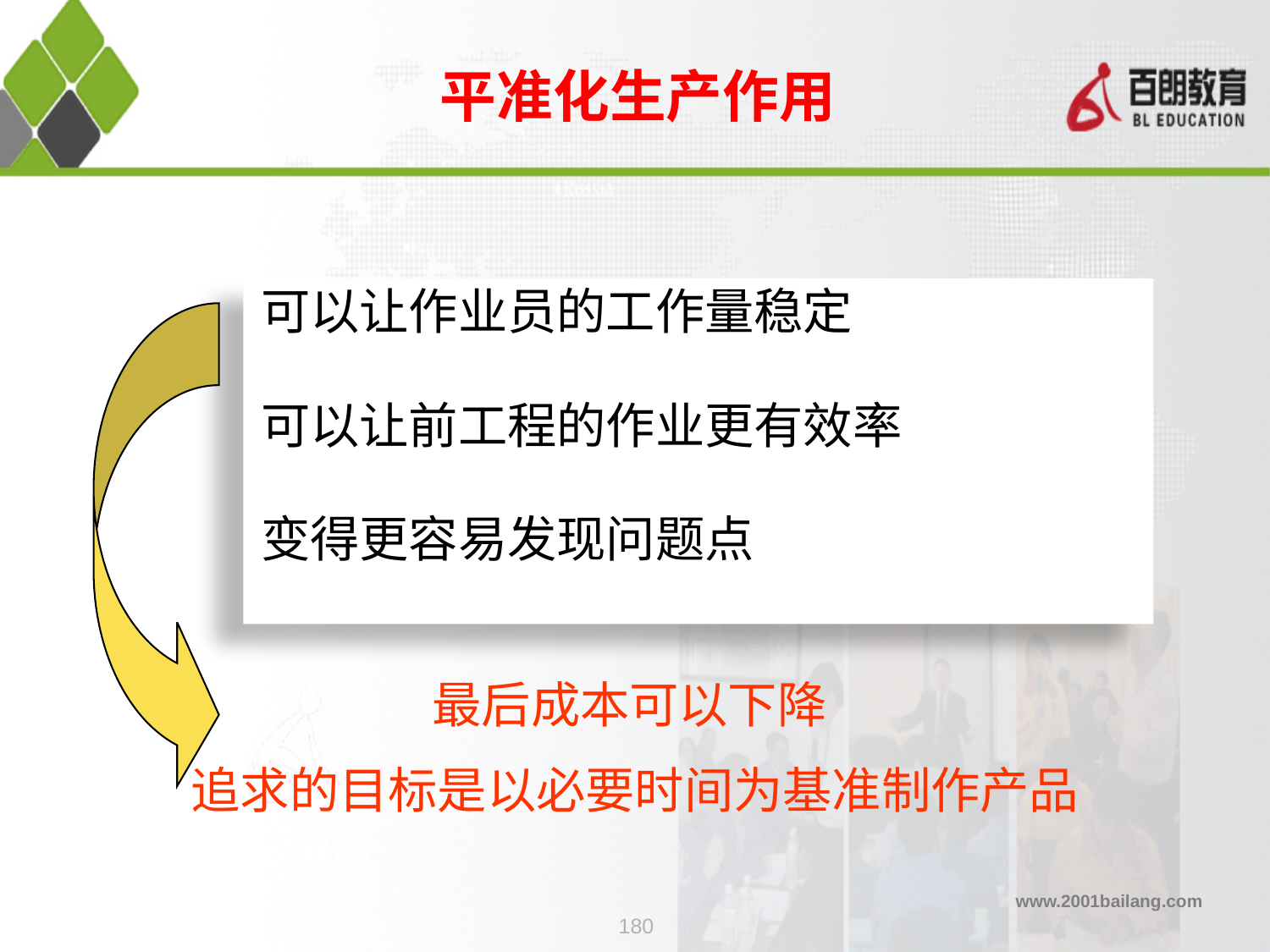

平准化生产作用
可以让作业员的工作量稳定
可以让前工程的作业更有效率
变得更容易发现问题点

最后成本可以下降
追求的目标是以必要时间为基准制作产品
180